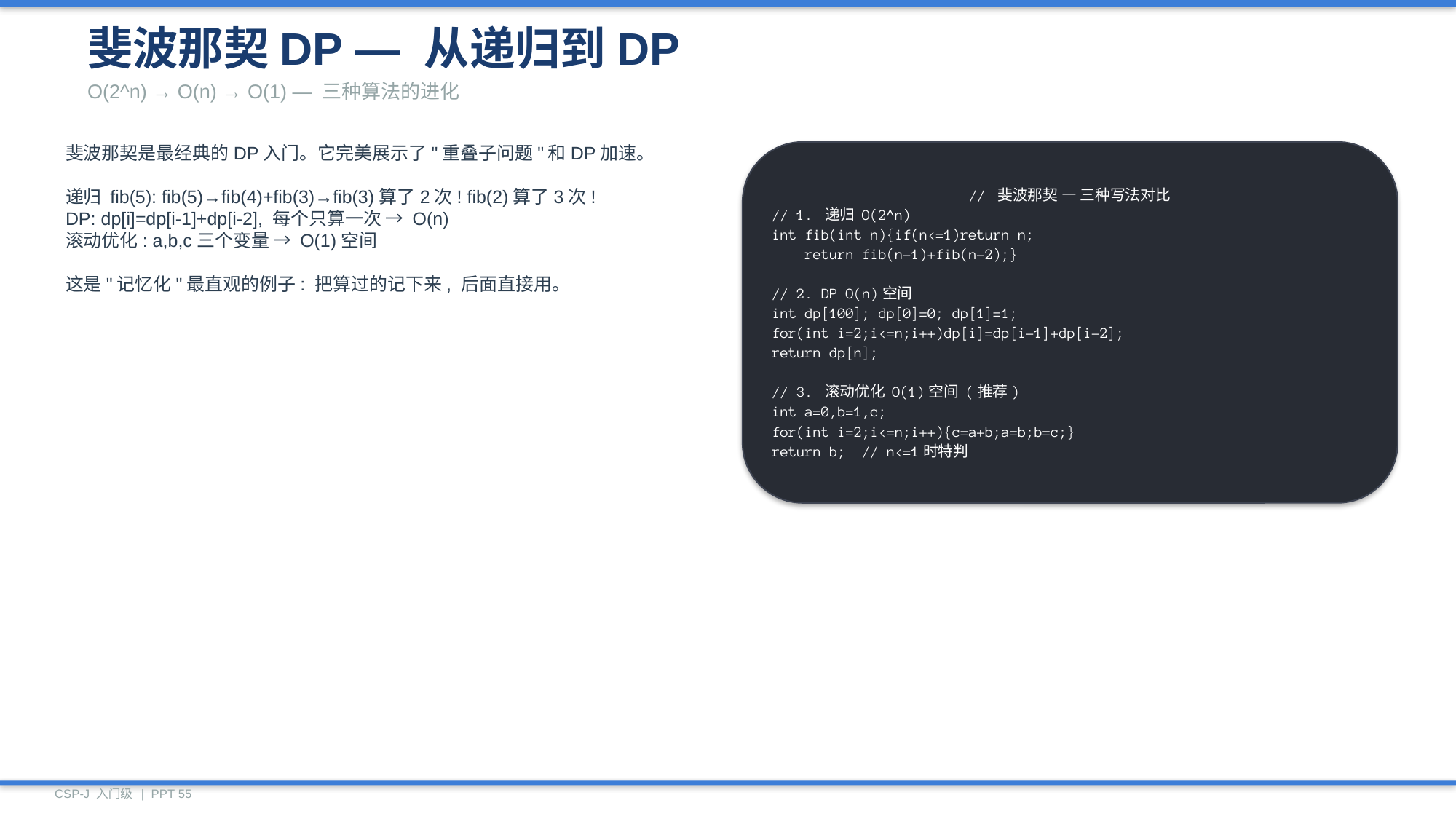

斐波那契DP — 从递归到DP
O(2^n) → O(n) → O(1) — 三种算法的进化
斐波那契是最经典的DP入门。它完美展示了"重叠子问题"和DP加速。
递归 fib(5): fib(5)→fib(4)+fib(3)→fib(3)算了2次! fib(2)算了3次!
DP: dp[i]=dp[i-1]+dp[i-2], 每个只算一次 → O(n)
滚动优化: a,b,c三个变量 → O(1)空间
这是"记忆化"最直观的例子: 把算过的记下来, 后面直接用。
// 斐波那契 — 三种写法对比
// 1. 递归 O(2^n)
int fib(int n){if(n<=1)return n;
    return fib(n-1)+fib(n-2);}

// 2. DP O(n)空间
int dp[100]; dp[0]=0; dp[1]=1;
for(int i=2;i<=n;i++)dp[i]=dp[i-1]+dp[i-2];
return dp[n];

// 3. 滚动优化 O(1)空间 (推荐)
int a=0,b=1,c;
for(int i=2;i<=n;i++){c=a+b;a=b;b=c;}
return b;  // n<=1时特判

CSP-J 入门级  |  PPT 55